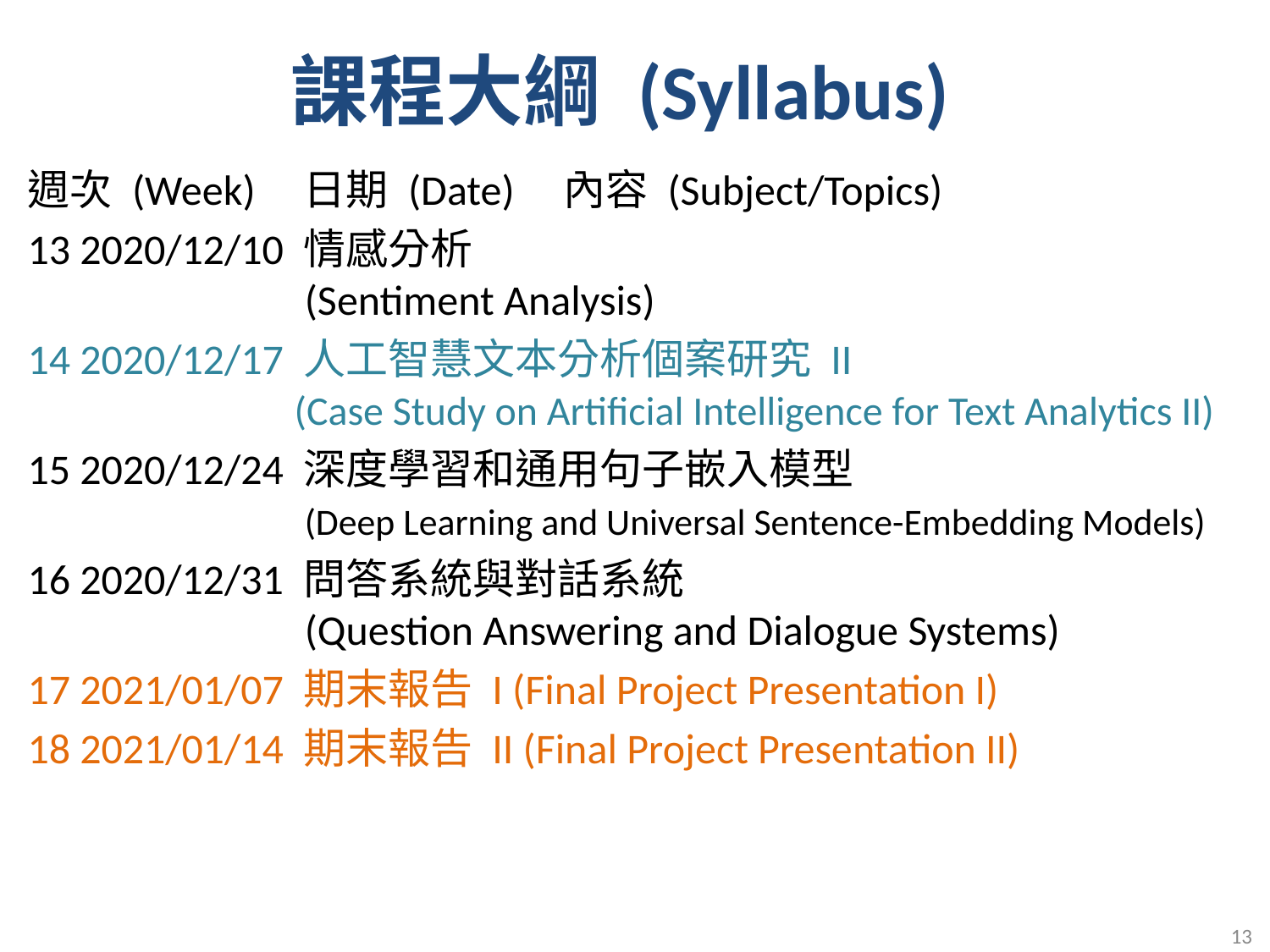

課程大綱 (Syllabus)
週次 (Week)    日期 (Date)    內容 (Subject/Topics)
13 2020/12/10 情感分析
                            (Sentiment Analysis)
14 2020/12/17 人工智慧文本分析個案研究 II
                            (Case Study on Artificial Intelligence for Text Analytics II)
15 2020/12/24 深度學習和通用句子嵌入模型
                            (Deep Learning and Universal Sentence-Embedding Models)
16 2020/12/31 問答系統與對話系統
                            (Question Answering and Dialogue Systems)
17 2021/01/07 期末報告 I (Final Project Presentation I)
18 2021/01/14 期末報告 II (Final Project Presentation II)
13